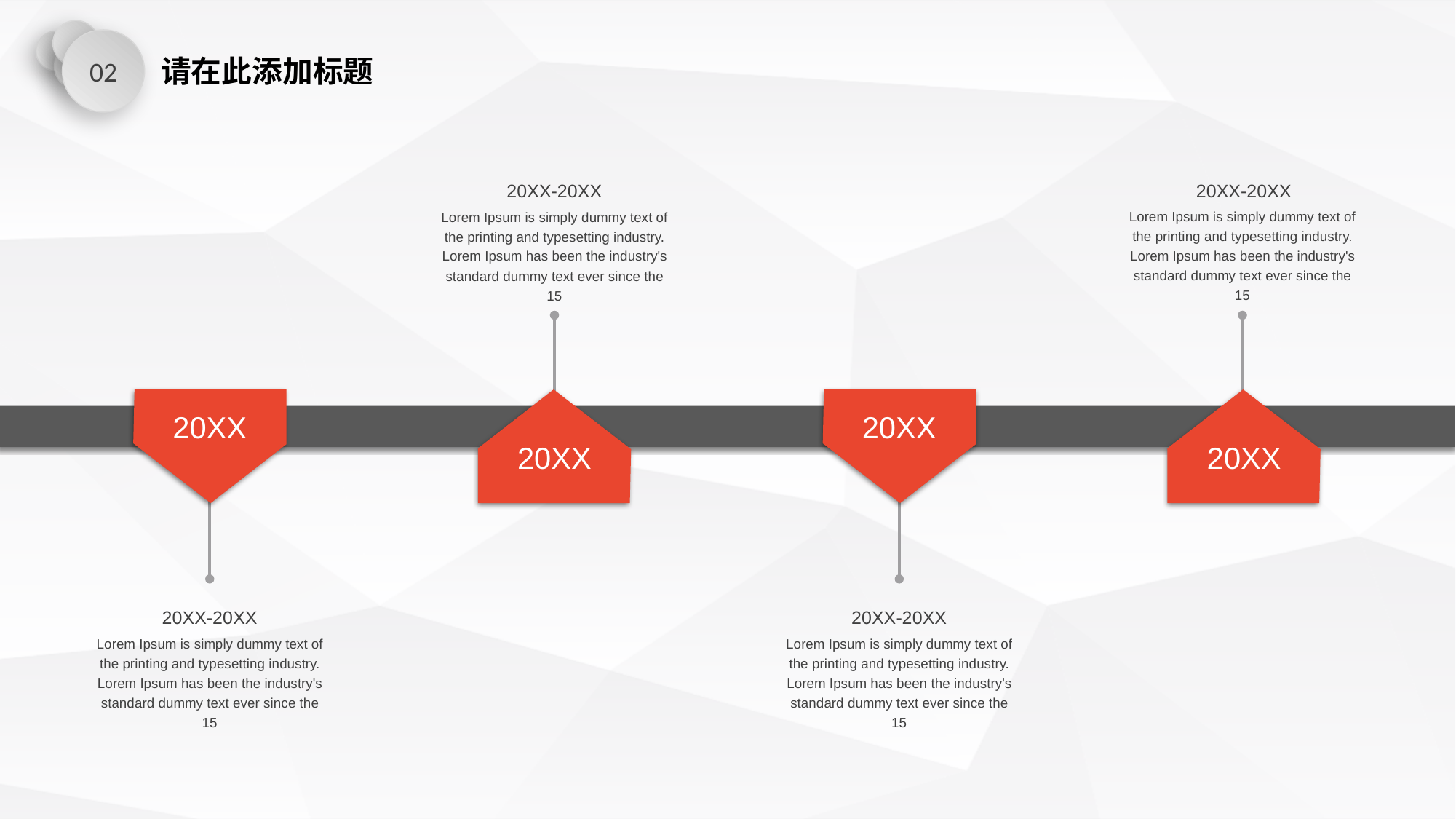

请在此添加标题
02
20XX-20XX
Lorem Ipsum is simply dummy text of the printing and typesetting industry. Lorem Ipsum has been the industry's standard dummy text ever since the 15

20XX
20XX-20XX
Lorem Ipsum is simply dummy text of the printing and typesetting industry. Lorem Ipsum has been the industry's standard dummy text ever since the 15

20XX

20XX

20XX-20XX
Lorem Ipsum is simply dummy text of the printing and typesetting industry. Lorem Ipsum has been the industry's standard dummy text ever since the 15

20XX

20XX-20XX
Lorem Ipsum is simply dummy text of the printing and typesetting industry. Lorem Ipsum has been the industry's standard dummy text ever since the 15